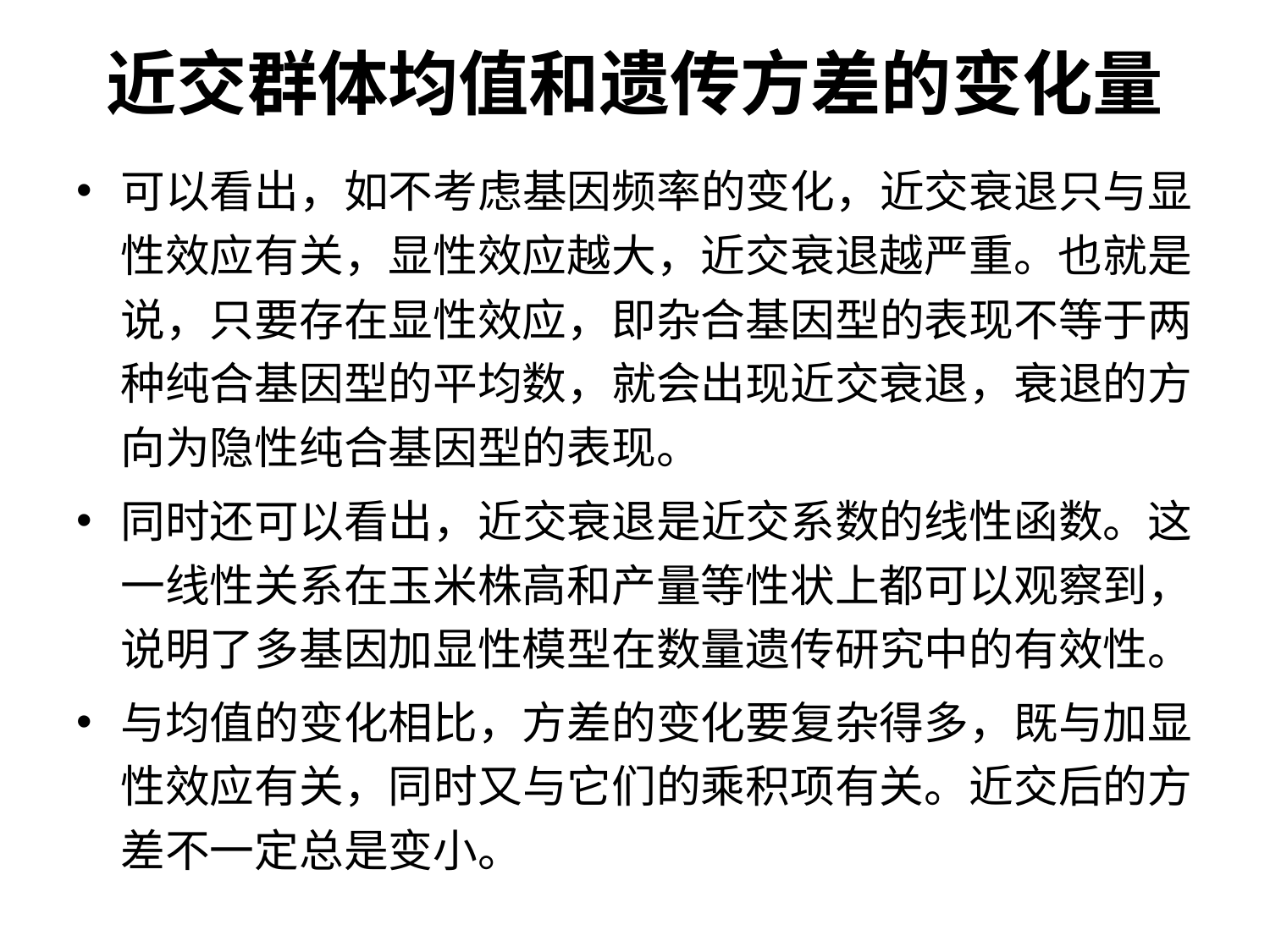

# 近交群体均值和遗传方差的变化量
可以看出，如不考虑基因频率的变化，近交衰退只与显性效应有关，显性效应越大，近交衰退越严重。也就是说，只要存在显性效应，即杂合基因型的表现不等于两种纯合基因型的平均数，就会出现近交衰退，衰退的方向为隐性纯合基因型的表现。
同时还可以看出，近交衰退是近交系数的线性函数。这一线性关系在玉米株高和产量等性状上都可以观察到，说明了多基因加显性模型在数量遗传研究中的有效性。
与均值的变化相比，方差的变化要复杂得多，既与加显性效应有关，同时又与它们的乘积项有关。近交后的方差不一定总是变小。